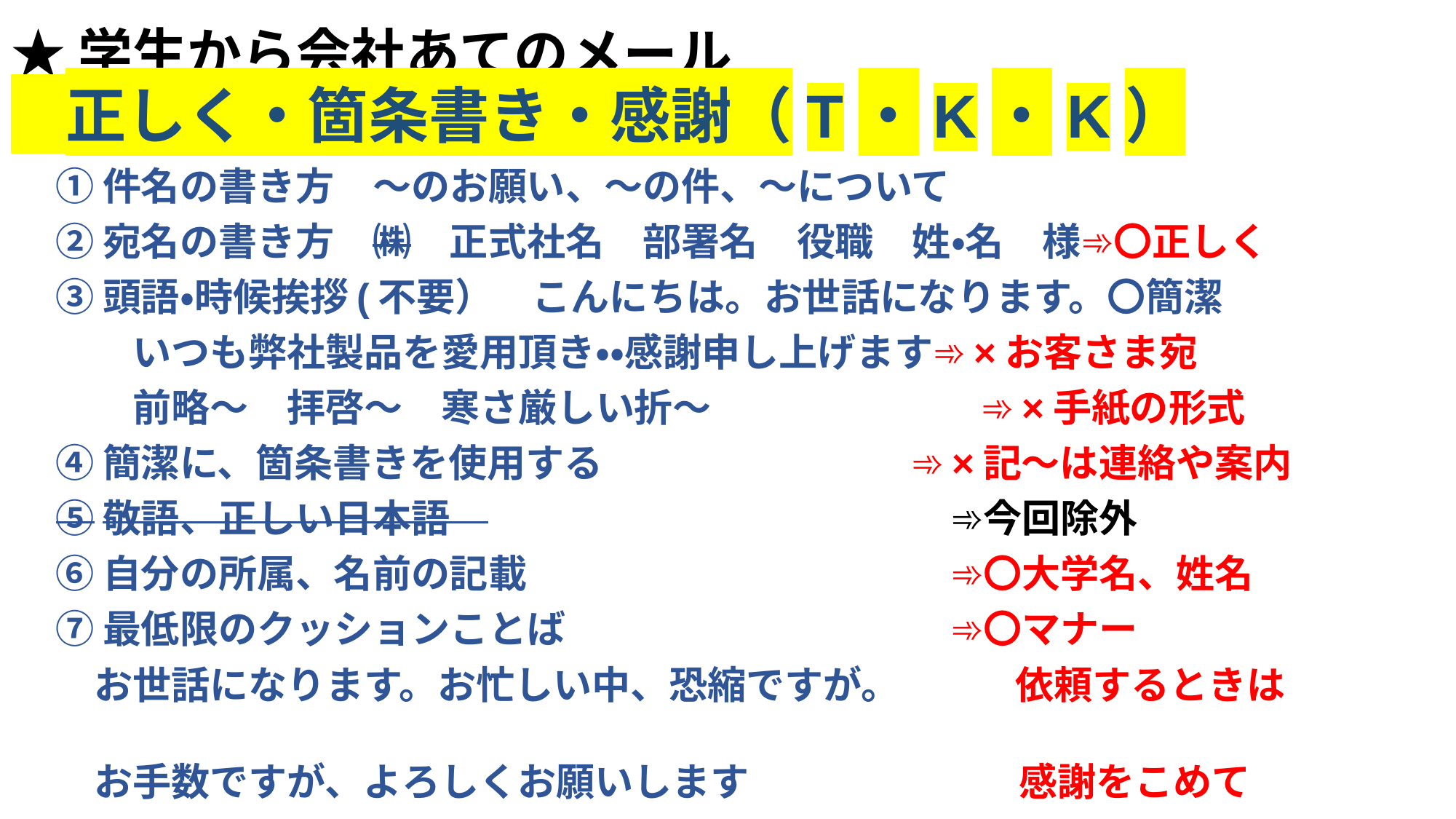

# ★学生から会社あてのメール 　正しく・箇条書き・感謝（T・K・K）
➀件名の書き方　～のお願い、～の件、～について
②宛名の書き方　㈱　正式社名　部署名　役職　姓・名　様➾〇正しく
③頭語・時候挨拶(不要）　こんにちは。お世話になります。〇簡潔
　　いつも弊社製品を愛用頂き・・感謝申し上げます➾×お客さま宛
　　前略～　拝啓～　寒さ厳しい折～　　　　　　　➾×手紙の形式
④簡潔に、箇条書きを使用する　　　　　　　　➾×記～は連絡や案内
⑤敬語、正しい日本語　　　　　　　　　　　　　➾今回除外
⑥自分の所属、名前の記載　　　　　　　　　　　➾〇大学名、姓名
⑦最低限のクッションことば　　　　　　　　　　➾〇マナー
　お世話になります。お忙しい中、恐縮ですが。　　　依頼するときは
　お手数ですが、よろしくお願いします　　　　　　　感謝をこめて